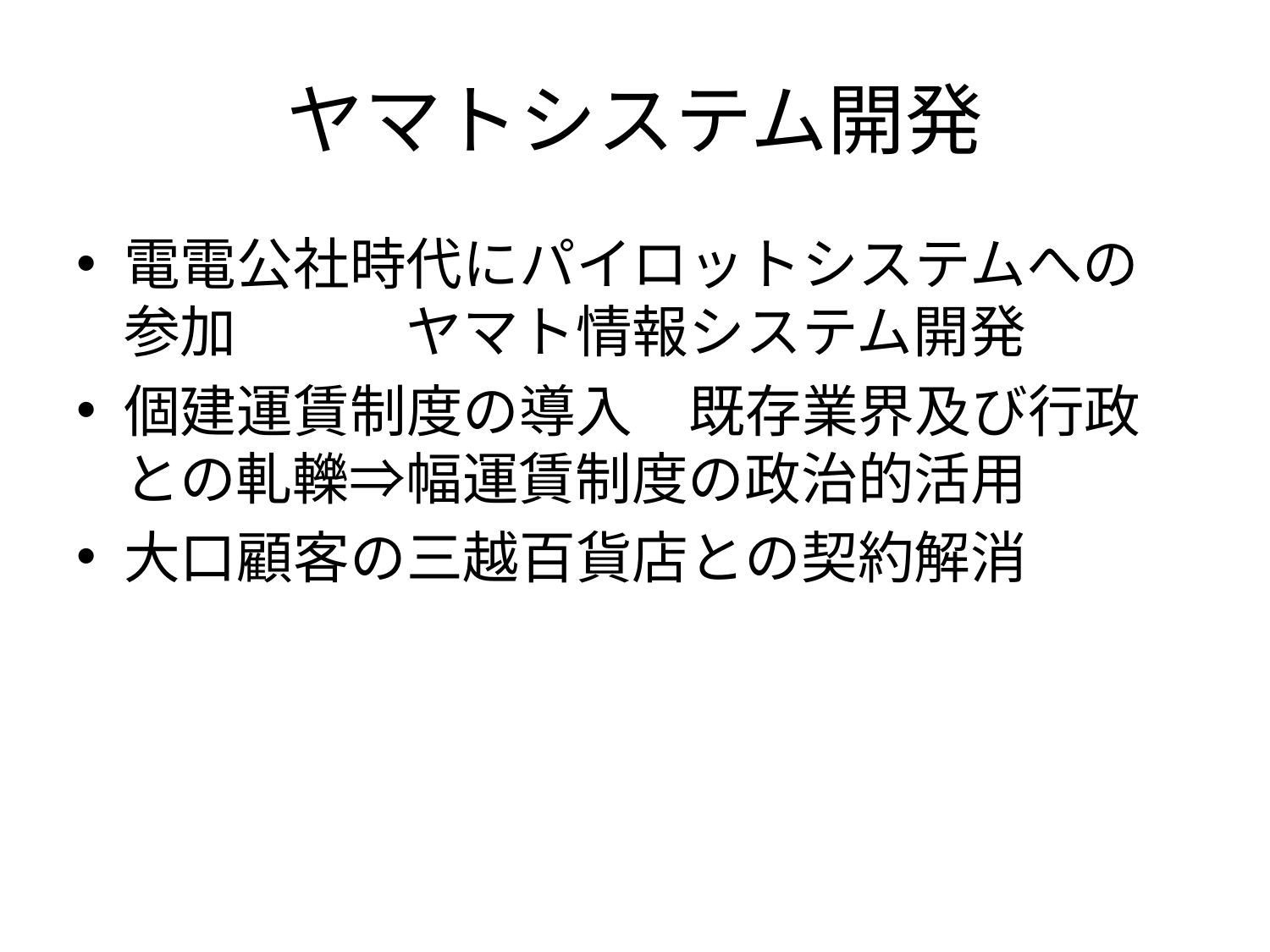

# ヤマトシステム開発
電電公社時代にパイロットシステムへの参加　　　ヤマト情報システム開発
個建運賃制度の導入　既存業界及び行政との軋轢⇒幅運賃制度の政治的活用
大口顧客の三越百貨店との契約解消